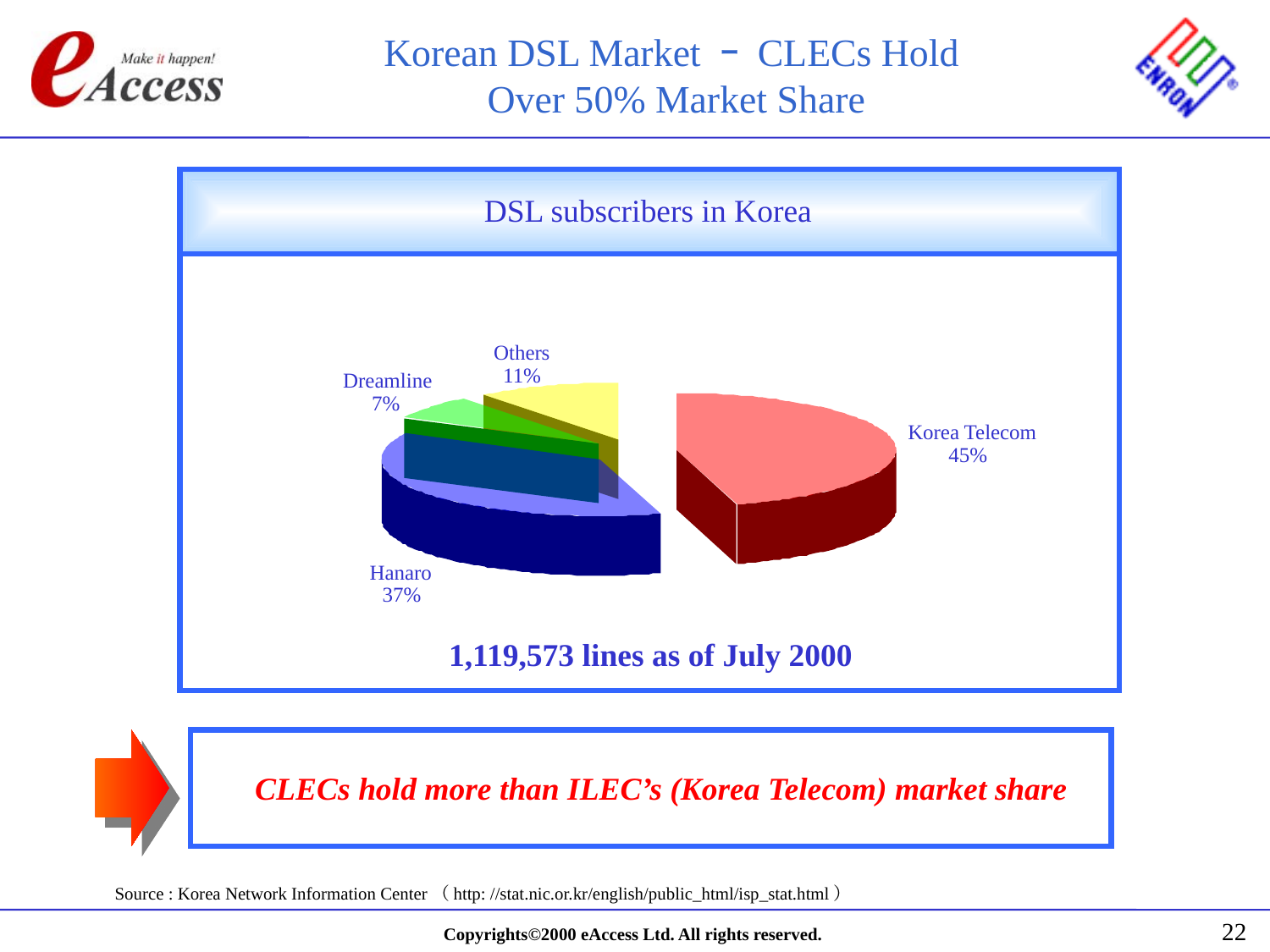

Korean DSL Market ｰ CLECs Hold
Over 50% Market Share

DSL subscribers in Korea

Others
11%
Dreamline

7%

Korea Telecom

45%

Hanaro
37%
1,119,573 lines as of July 2000

CLECs hold more than ILEC’s (Korea Telecom) market share
Source : Korea Network Information Center（http: //stat.nic.or.kr/english/public_html/isp_stat.html）
22